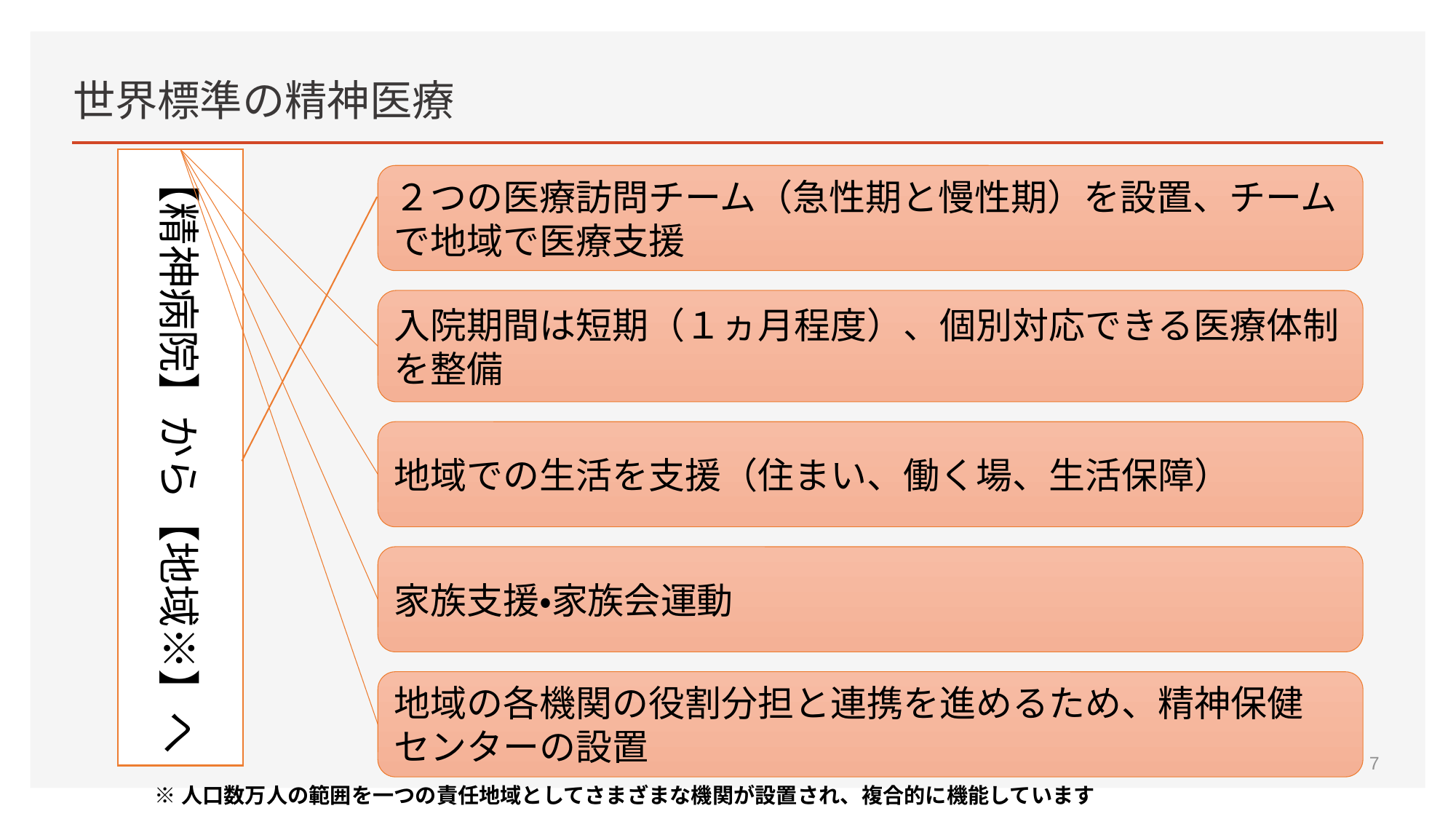

# 世界標準の精神医療
【精神病院】から【地域※】へ
２つの医療訪問チーム（急性期と慢性期）を設置、チームで地域で医療支援
入院期間は短期（１ヵ月程度）、個別対応できる医療体制を整備
地域での生活を支援（住まい、働く場、生活保障）
家族支援・家族会運動
地域の各機関の役割分担と連携を進めるため、精神保健
センターの設置
7
※人口数万人の範囲を一つの責任地域としてさまざまな機関が設置され、複合的に機能しています